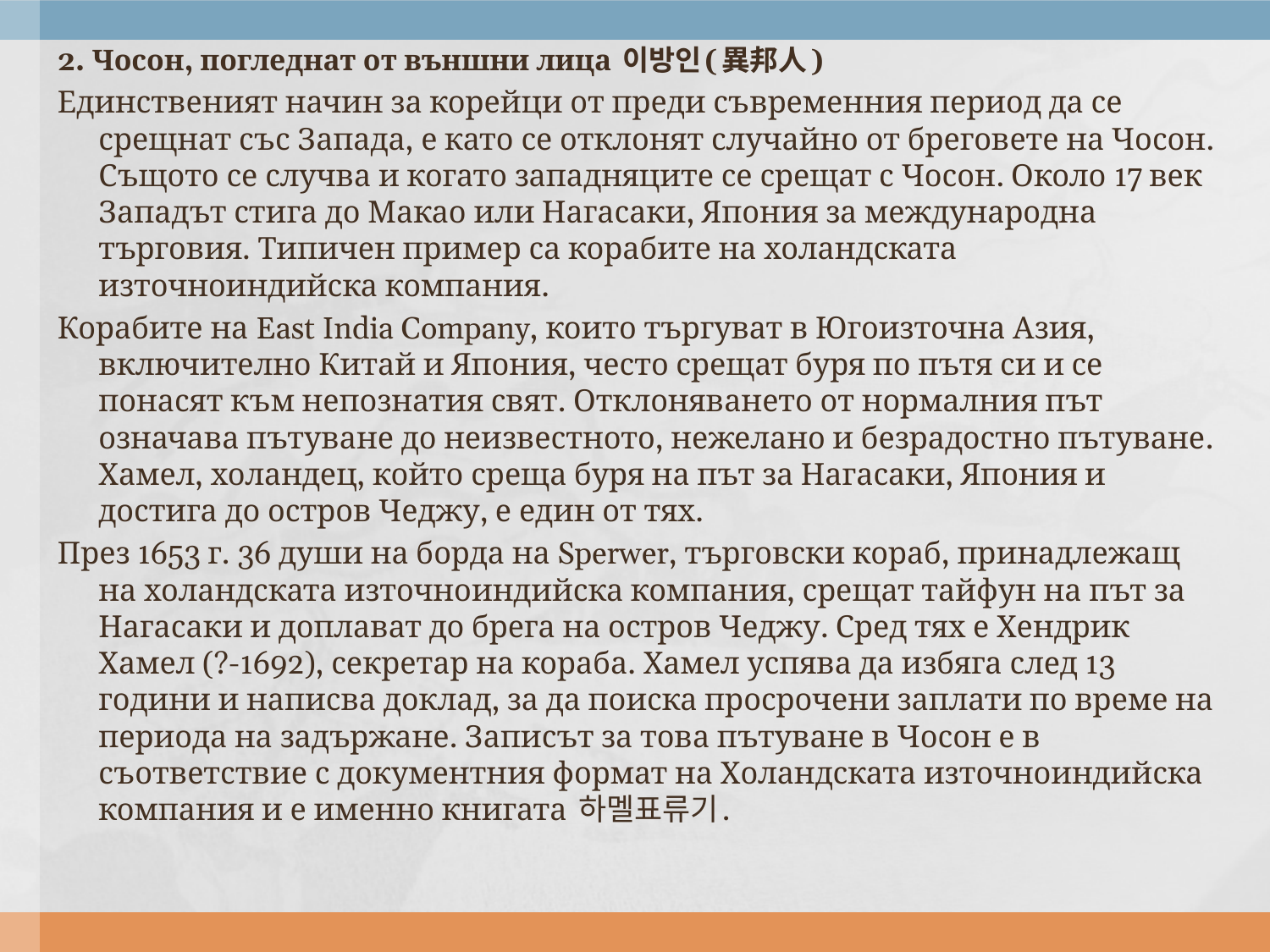

2. Чосон, погледнат от външни лица 이방인(異邦人)
Единственият начин за корейци от преди съвременния период да се срещнат със Запада, е като се отклонят случайно от бреговете на Чосон. Същото се случва и когато западняците се срещат с Чосон. Около 17 век Западът стига до Макао или Нагасаки, Япония за международна търговия. Типичен пример са корабите на холандската източноиндийска компания.
Корабите на East India Company, които търгуват в Югоизточна Азия, включително Китай и Япония, често срещат буря по пътя си и се понасят към непознатия свят. Отклоняването от нормалния път означава пътуване до неизвестното, нежелано и безрадостно пътуване. Хамел, холандец, който среща буря на път за Нагасаки, Япония и достига до остров Чеджу, е един от тях.
През 1653 г. 36 души на борда на Sperwer, търговски кораб, принадлежащ на холандската източноиндийска компания, срещат тайфун на път за Нагасаки и доплават до брега на остров Чеджу. Сред тях е Хендрик Хамел (?-1692), секретар на кораба. Хамел успява да избяга след 13 години и написва доклад, за да поиска просрочени заплати по време на периода на задържане. Записът за това пътуване в Чосон е в съответствие с документния формат на Холандската източноиндийска компания и е именно книгата 하멜표류기.